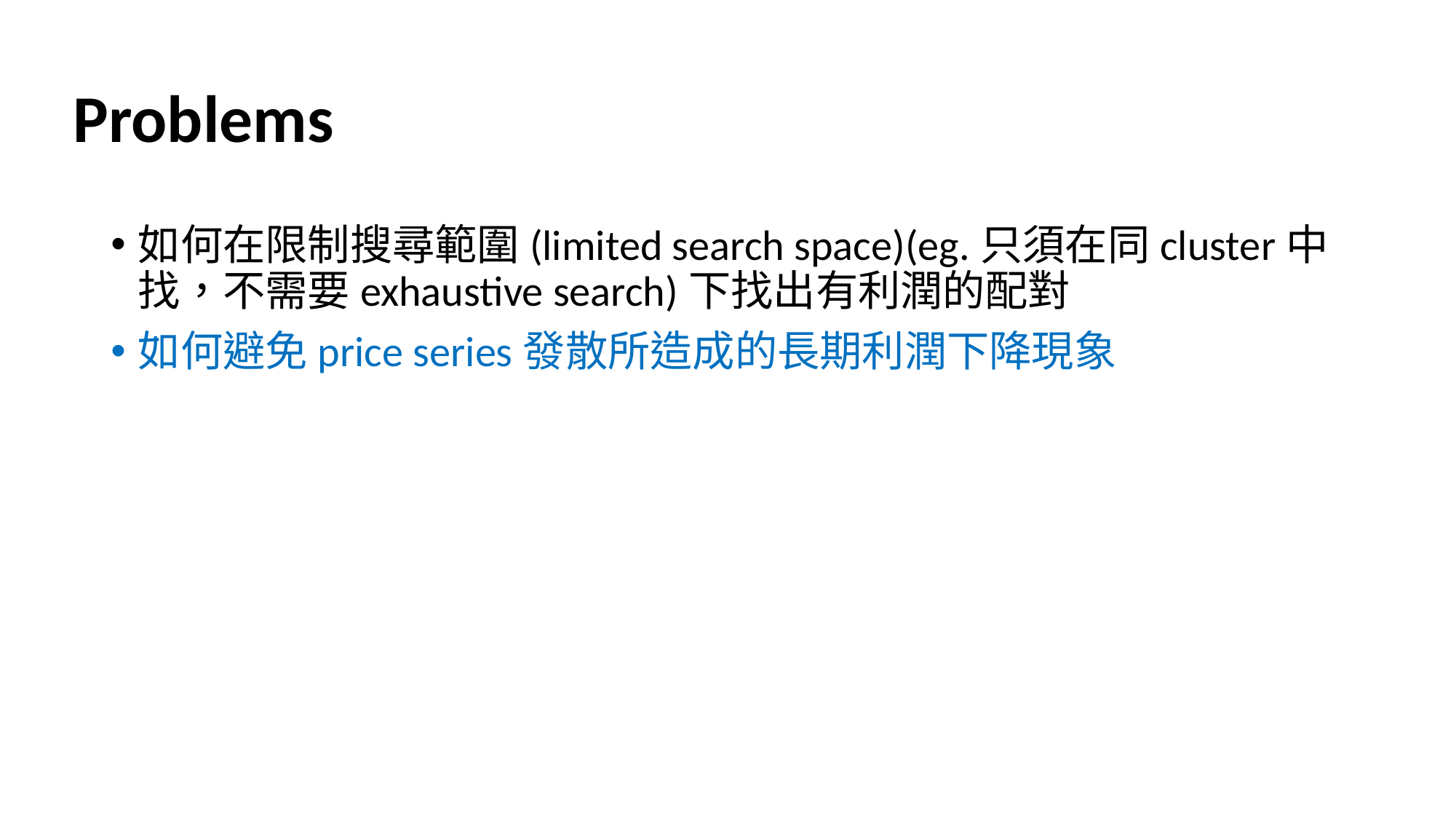

# Problems
如何在限制搜尋範圍(limited search space)(eg.只須在同cluster中找，不需要exhaustive search)下找出有利潤的配對
如何避免price series發散所造成的長期利潤下降現象